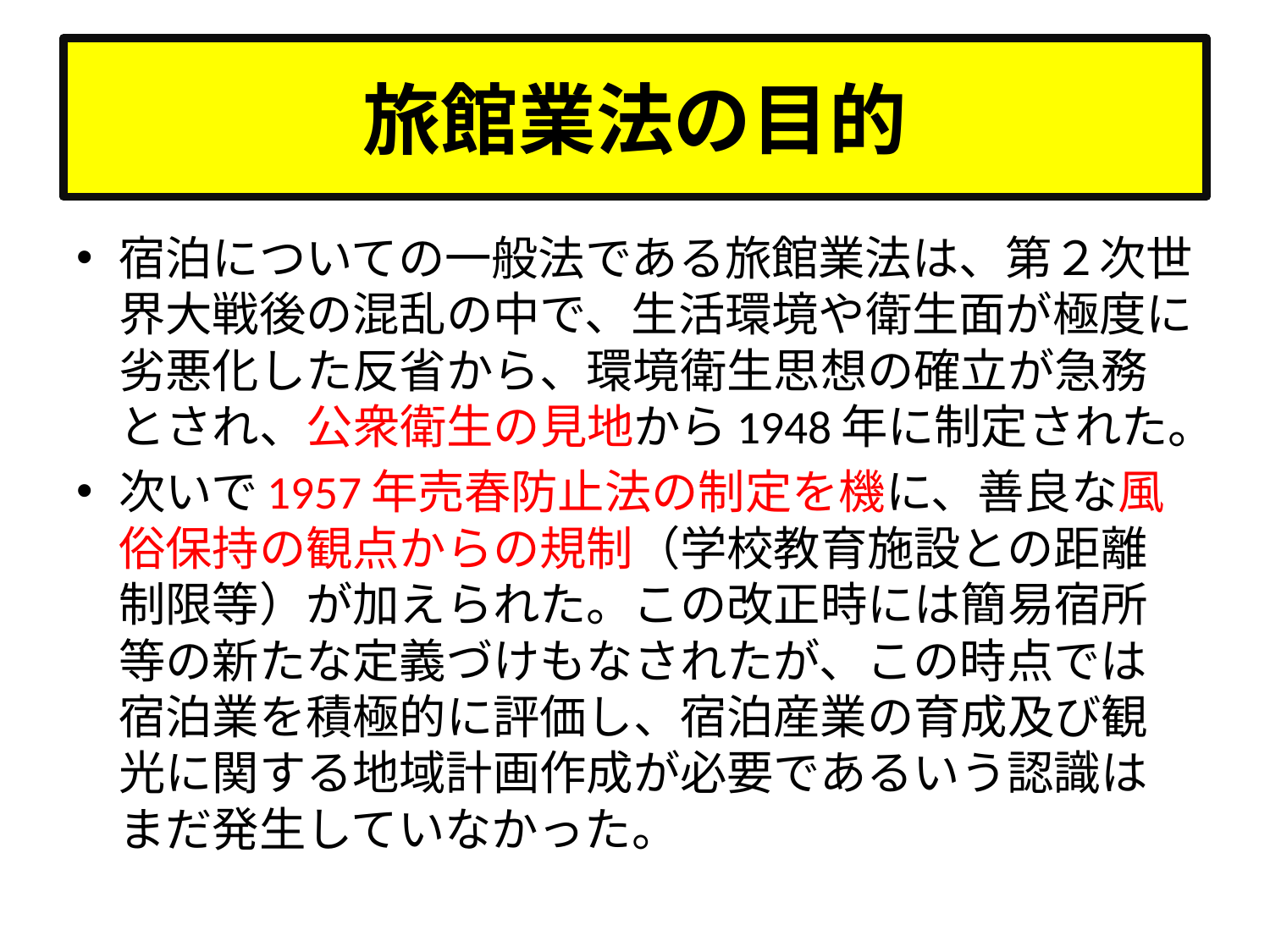

# 旅館業法の目的
宿泊についての一般法である旅館業法は、第２次世界大戦後の混乱の中で、生活環境や衛生面が極度に劣悪化した反省から、環境衛生思想の確立が急務とされ、公衆衛生の見地から1948年に制定された。
次いで1957年売春防止法の制定を機に、善良な風俗保持の観点からの規制（学校教育施設との距離制限等）が加えられた。この改正時には簡易宿所等の新たな定義づけもなされたが、この時点では宿泊業を積極的に評価し、宿泊産業の育成及び観光に関する地域計画作成が必要であるいう認識はまだ発生していなかった。